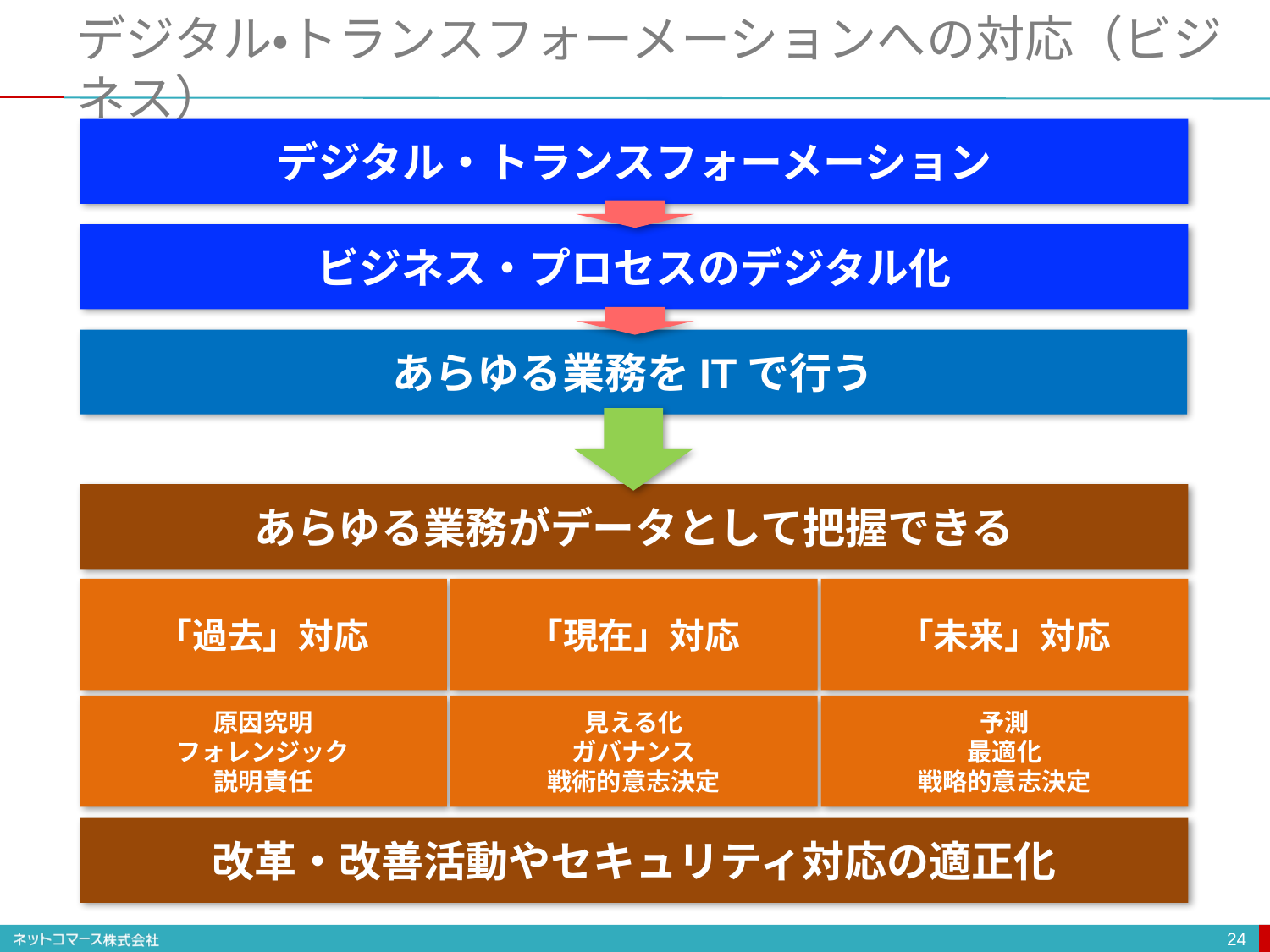

# デジタル・トランスフォーメーションへの対応（ビジネス）
デジタル・トランスフォーメーション

ビジネス・プロセスのデジタル化

あらゆる業務をITで行う

あらゆる業務がデータとして把握できる
「過去」対応
「現在」対応
「未来」対応
原因究明
フォレンジック
説明責任
見える化
ガバナンス
戦術的意志決定
予測
最適化
戦略的意志決定
改革・改善活動やセキュリティ対応の適正化
24